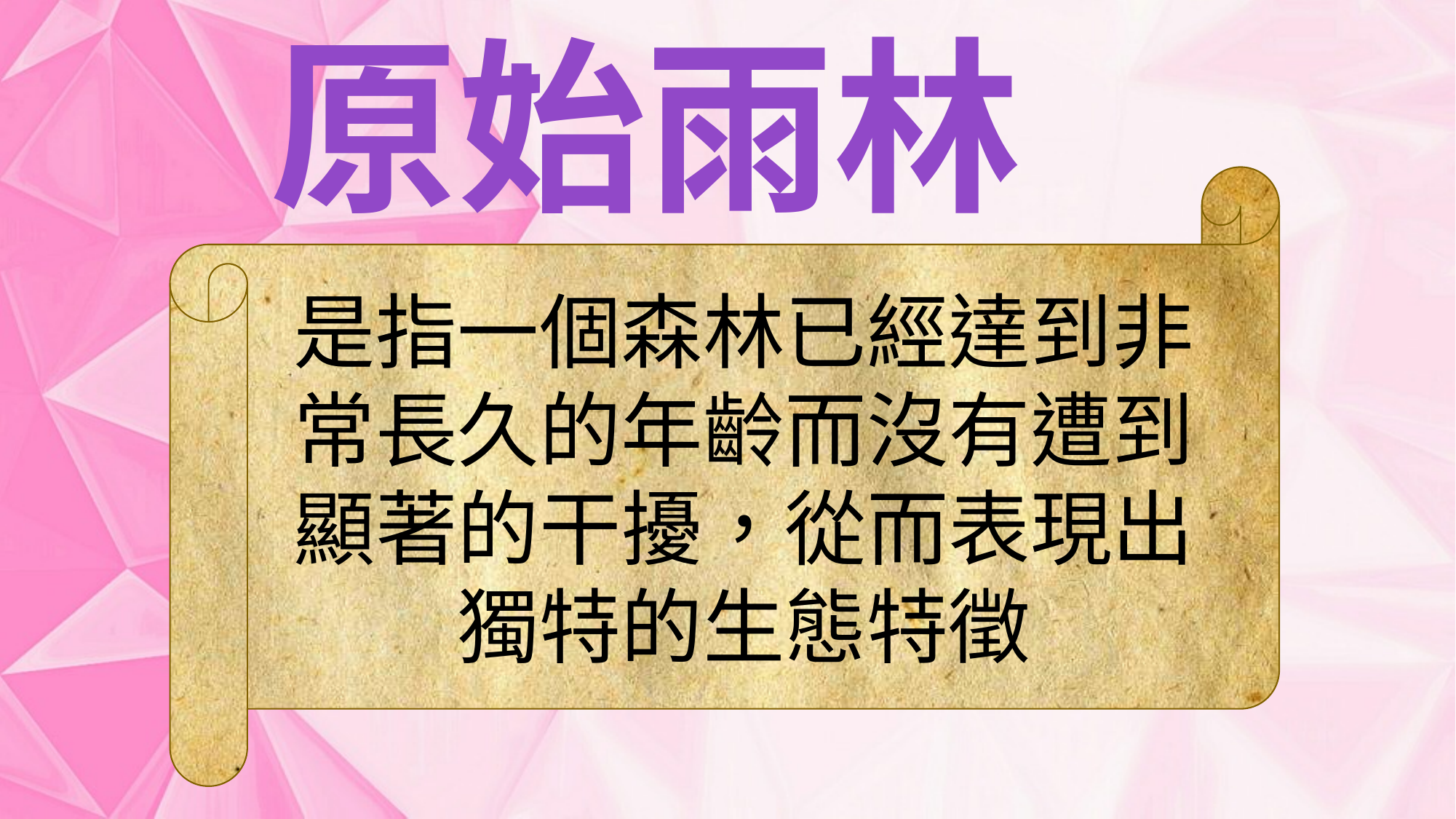

# 原始雨林
是指一個森林已經達到非常長久的年齡而沒有遭到顯著的干擾，從而表現出獨特的生態特徵